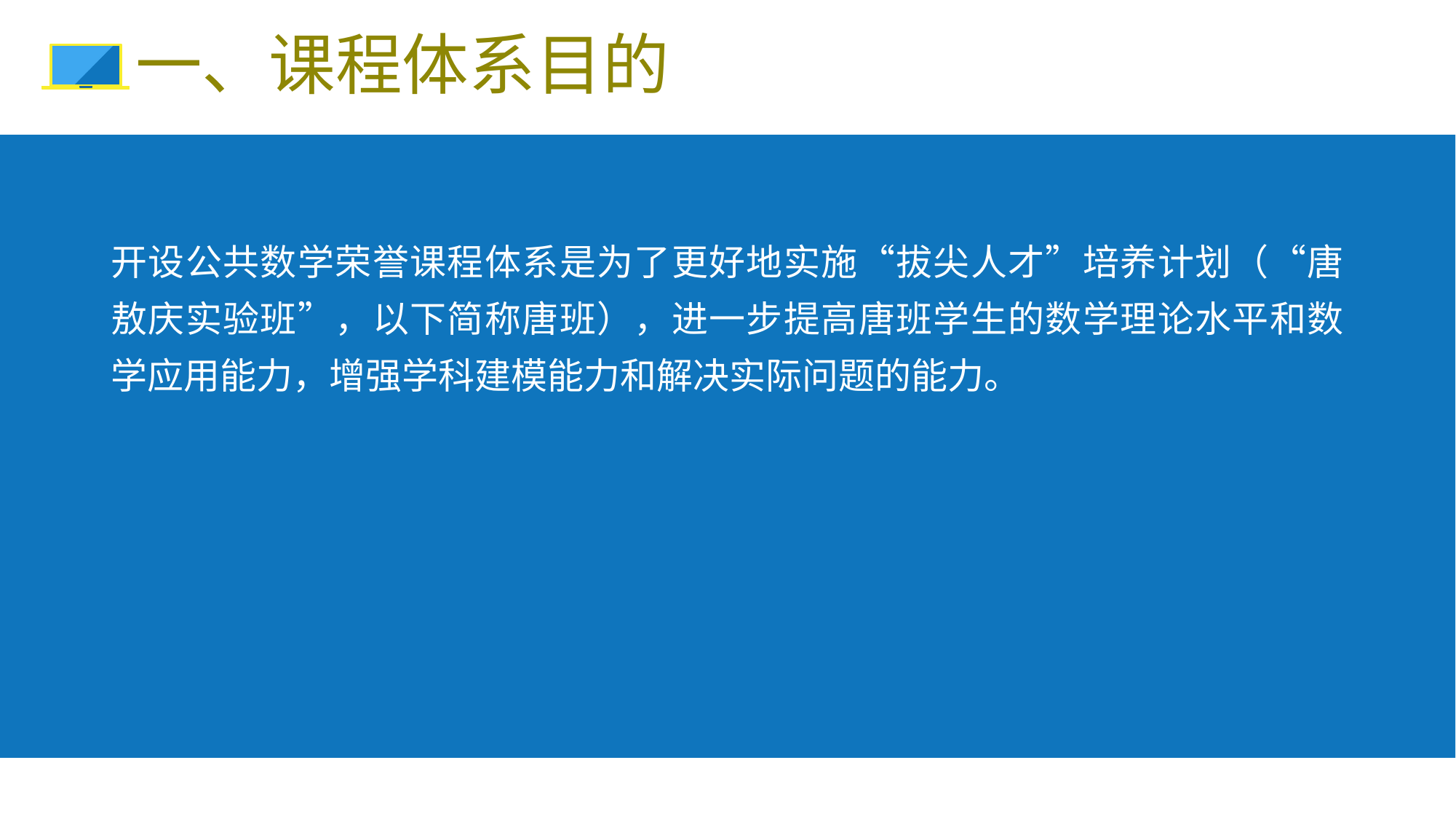

一、课程体系目的

开设公共数学荣誉课程体系是为了更好地实施“拔尖人才”培养计划（“唐敖庆实验班”，以下简称唐班），进一步提高唐班学生的数学理论水平和数学应用能力，增强学科建模能力和解决实际问题的能力。